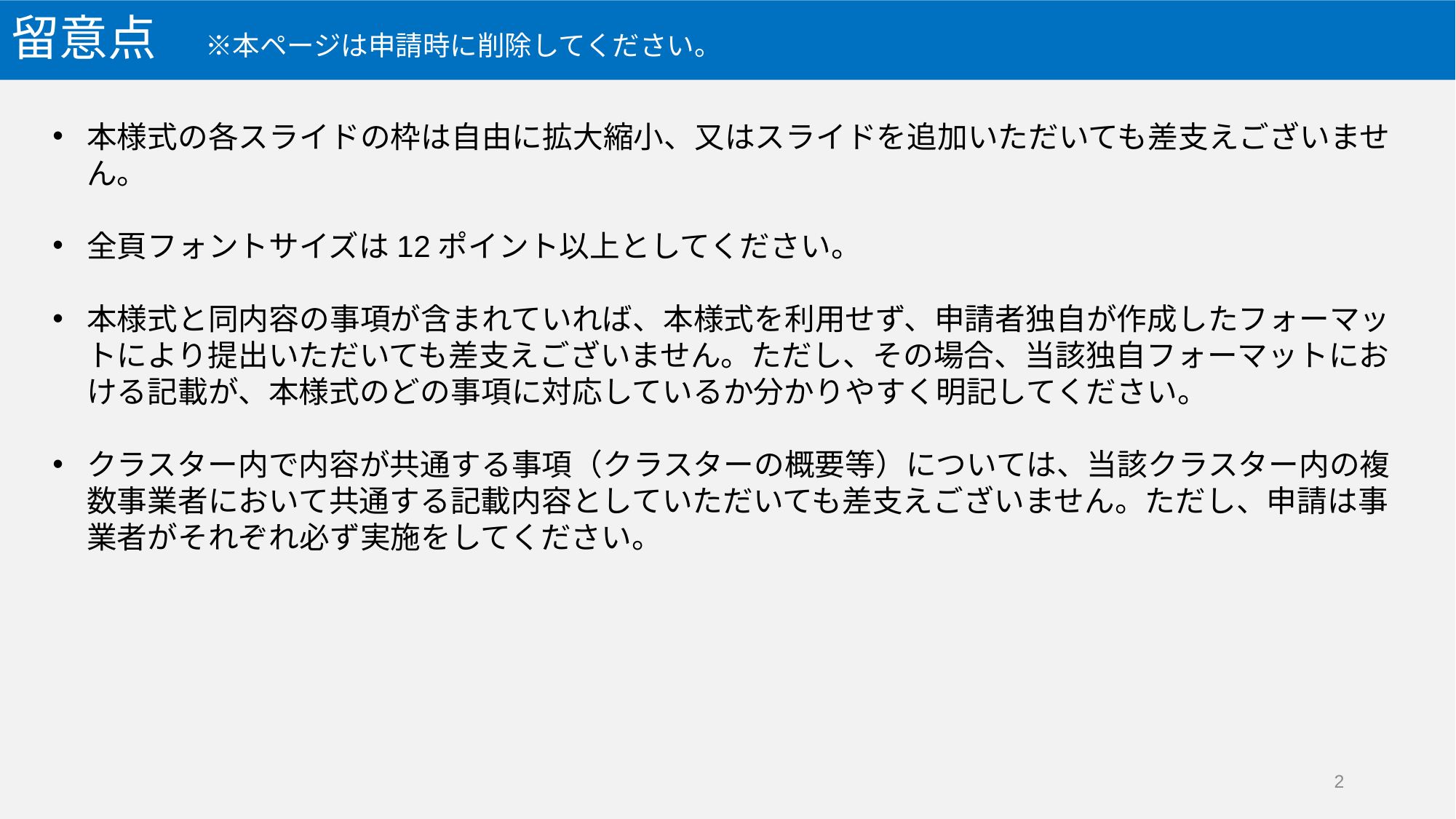

# 留意点　※本ページは申請時に削除してください。
本様式の各スライドの枠は自由に拡大縮小、又はスライドを追加いただいても差支えございません。

全頁フォントサイズは12ポイント以上としてください。

本様式と同内容の事項が含まれていれば、本様式を利用せず、申請者独自が作成したフォーマットにより提出いただいても差支えございません。ただし、その場合、当該独自フォーマットにおける記載が、本様式のどの事項に対応しているか分かりやすく明記してください。

クラスター内で内容が共通する事項（クラスターの概要等）については、当該クラスター内の複数事業者において共通する記載内容としていただいても差支えございません。ただし、申請は事業者がそれぞれ必ず実施をしてください。

2